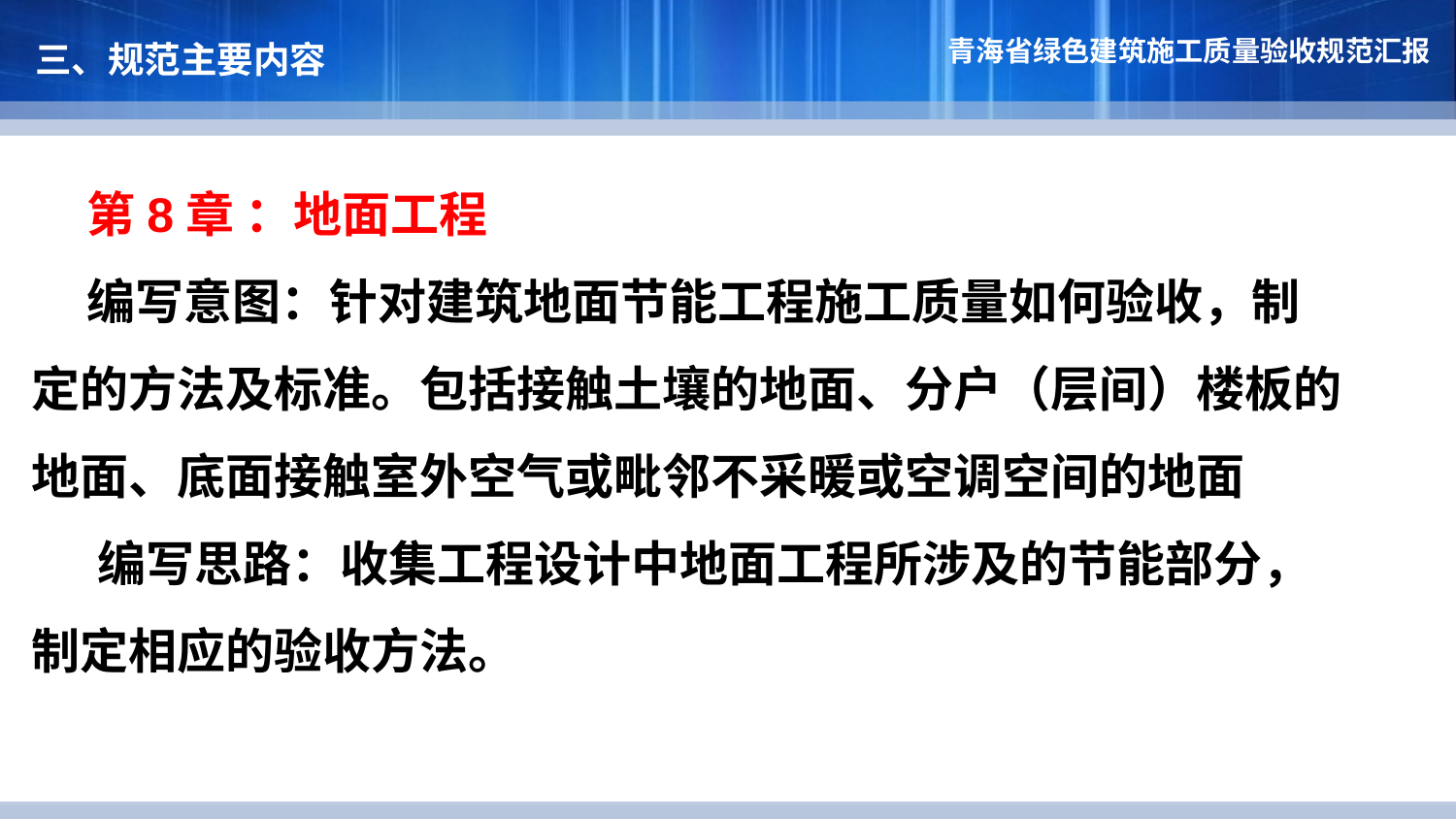

三、规范主要内容
    第8章 ：地面工程
    编写意图：针对建筑地面节能工程施工质量如何验收，制定的方法及标准。包括接触土壤的地面、分户（层间）楼板的地面、底面接触室外空气或毗邻不采暖或空调空间的地面
     编写思路：收集工程设计中地面工程所涉及的节能部分，制定相应的验收方法。